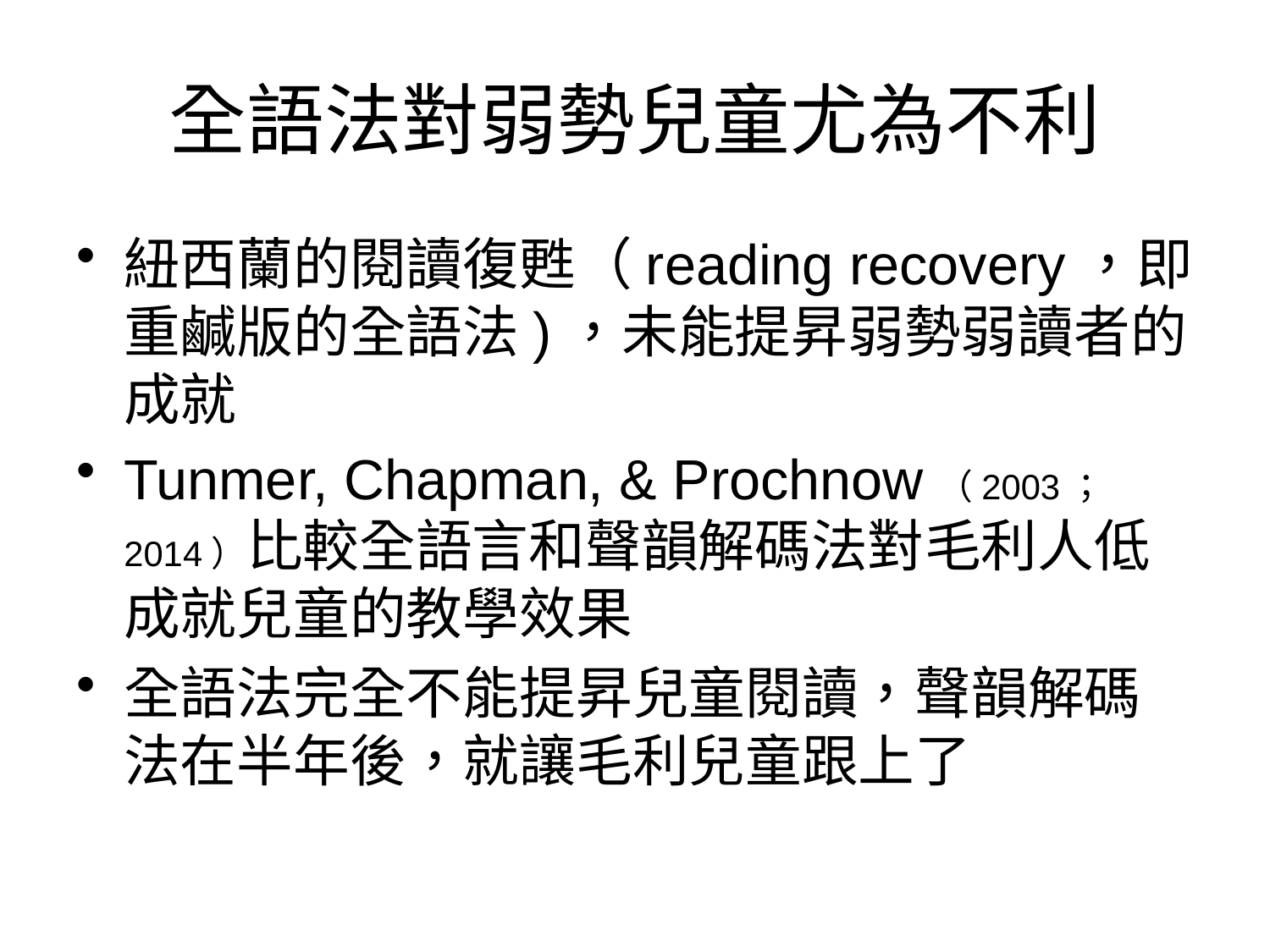

# 全語法對弱勢兒童尤為不利
紐西蘭的閱讀復甦（reading recovery，即重鹹版的全語法)，未能提昇弱勢弱讀者的成就
Tunmer, Chapman, & Prochnow（2003；2014）比較全語言和聲韻解碼法對毛利人低成就兒童的教學效果
全語法完全不能提昇兒童閱讀，聲韻解碼法在半年後，就讓毛利兒童跟上了